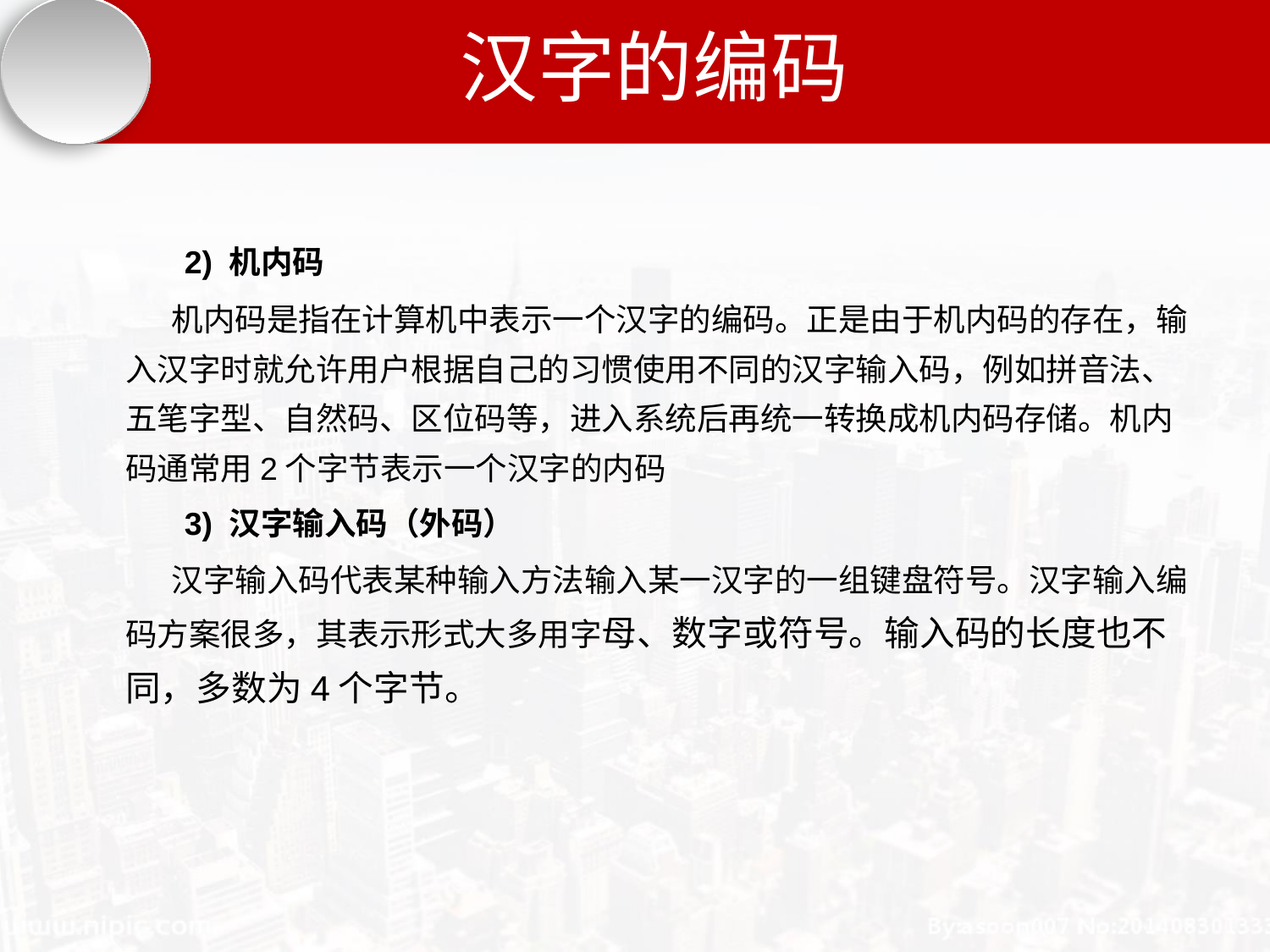

# 汉字的编码
         2) 机内码
            机内码是指在计算机中表示一个汉字的编码。正是由于机内码的存在，输入汉字时就允许用户根据自己的习惯使用不同的汉字输入码，例如拼音法、五笔字型、自然码、区位码等，进入系统后再统一转换成机内码存储。机内码通常用2个字节表示一个汉字的内码
            3) 汉字输入码（外码）
            汉字输入码代表某种输入方法输入某一汉字的一组键盘符号。汉字输入编码方案很多，其表示形式大多用字母、数字或符号。输入码的长度也不同，多数为4个字节。
64